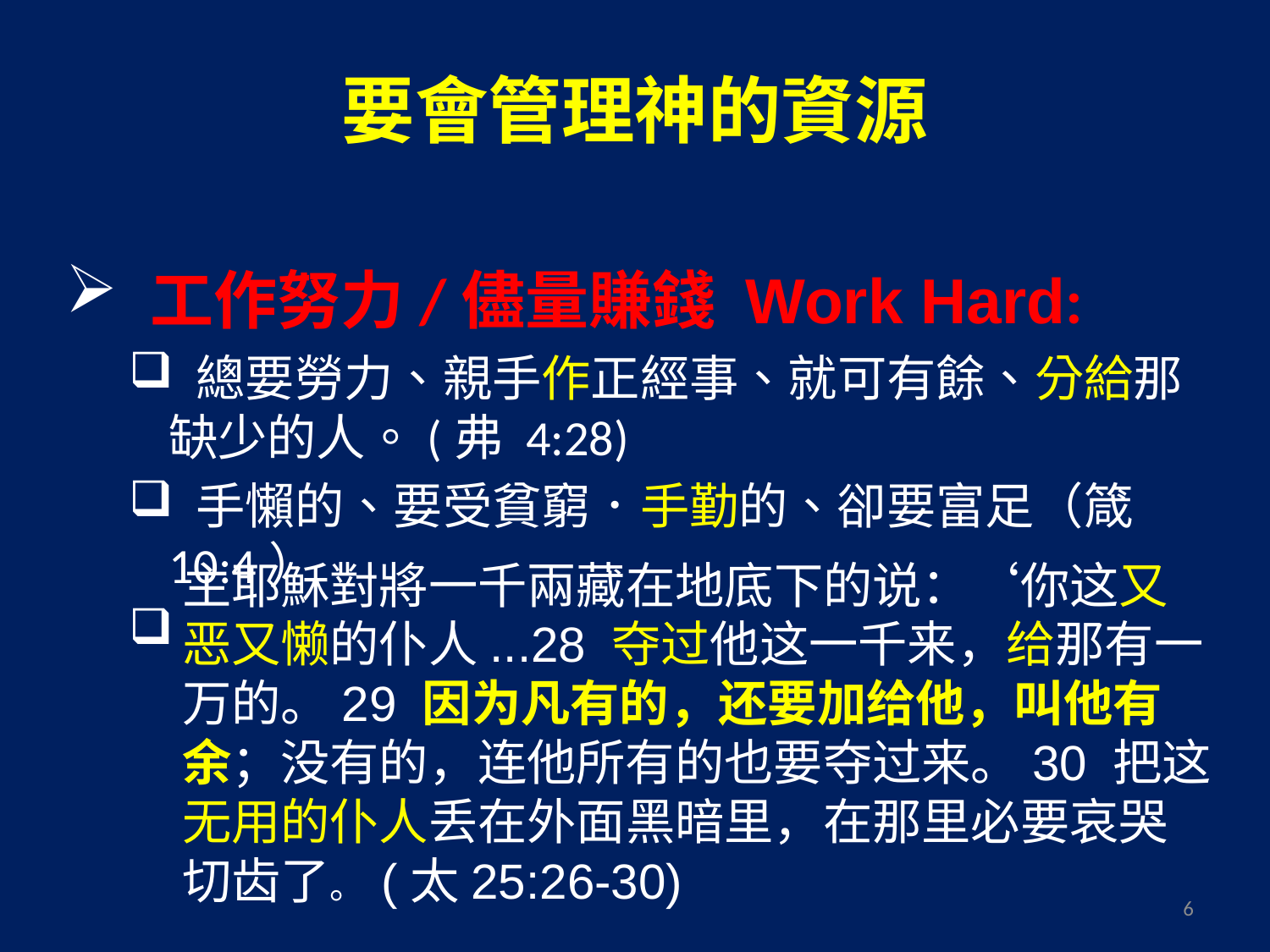

# 要會管理神的資源

 工作努力/儘量賺錢 Work Hard:
 總要勞力、親手作正經事、就可有餘、分給那缺少的人。(弗 4:28)
 手懶的、要受貧窮．手勤的、卻要富足（箴10:4）

主耶穌對將一千兩藏在地底下的说：‘你这又恶又懒的仆人...28 夺过他这一千来，给那有一万的。29 因为凡有的，还要加给他，叫他有余；没有的，连他所有的也要夺过来。30 把这无用的仆人丢在外面黑暗里，在那里必要哀哭切齿了。 (太25:26-30)
6